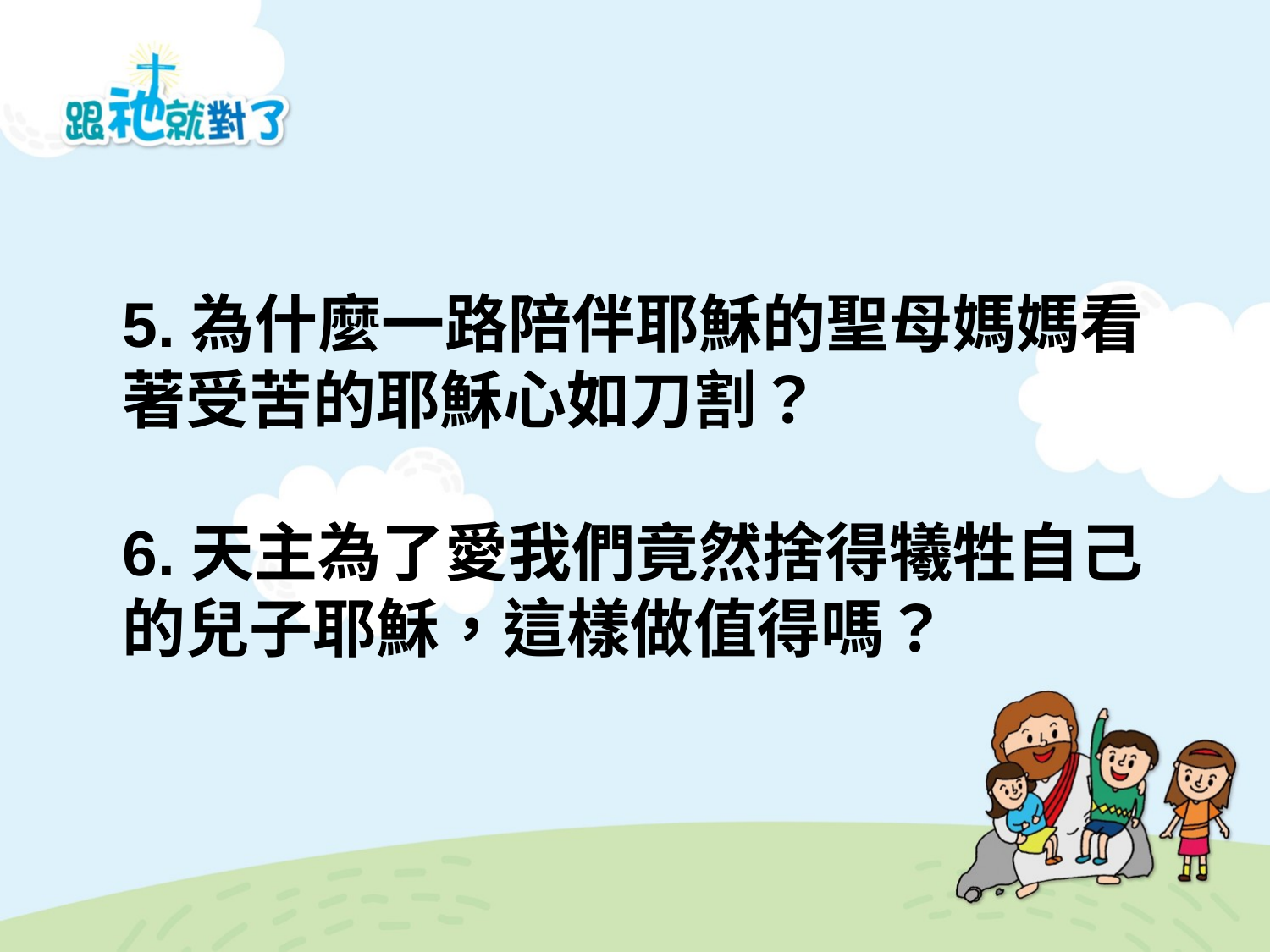

5.為什麼一路陪伴耶穌的聖母媽媽看著受苦的耶穌心如刀割？

6.天主為了愛我們竟然捨得犧牲自己的兒子耶穌，這樣做值得嗎？